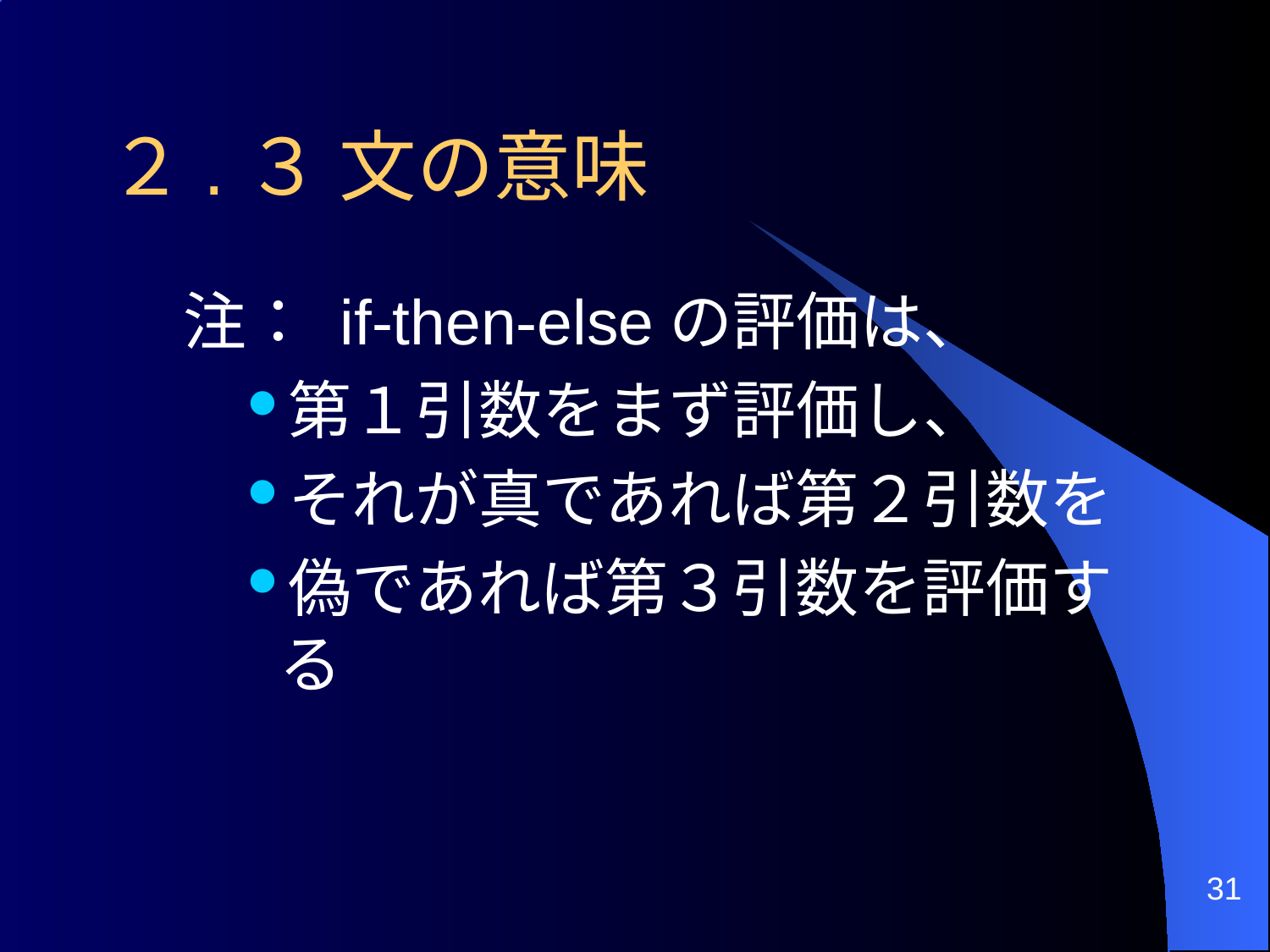

# ２.３ 文の意味
注： if-then-elseの評価は、
第１引数をまず評価し、
それが真であれば第２引数を
偽であれば第３引数を評価する

31